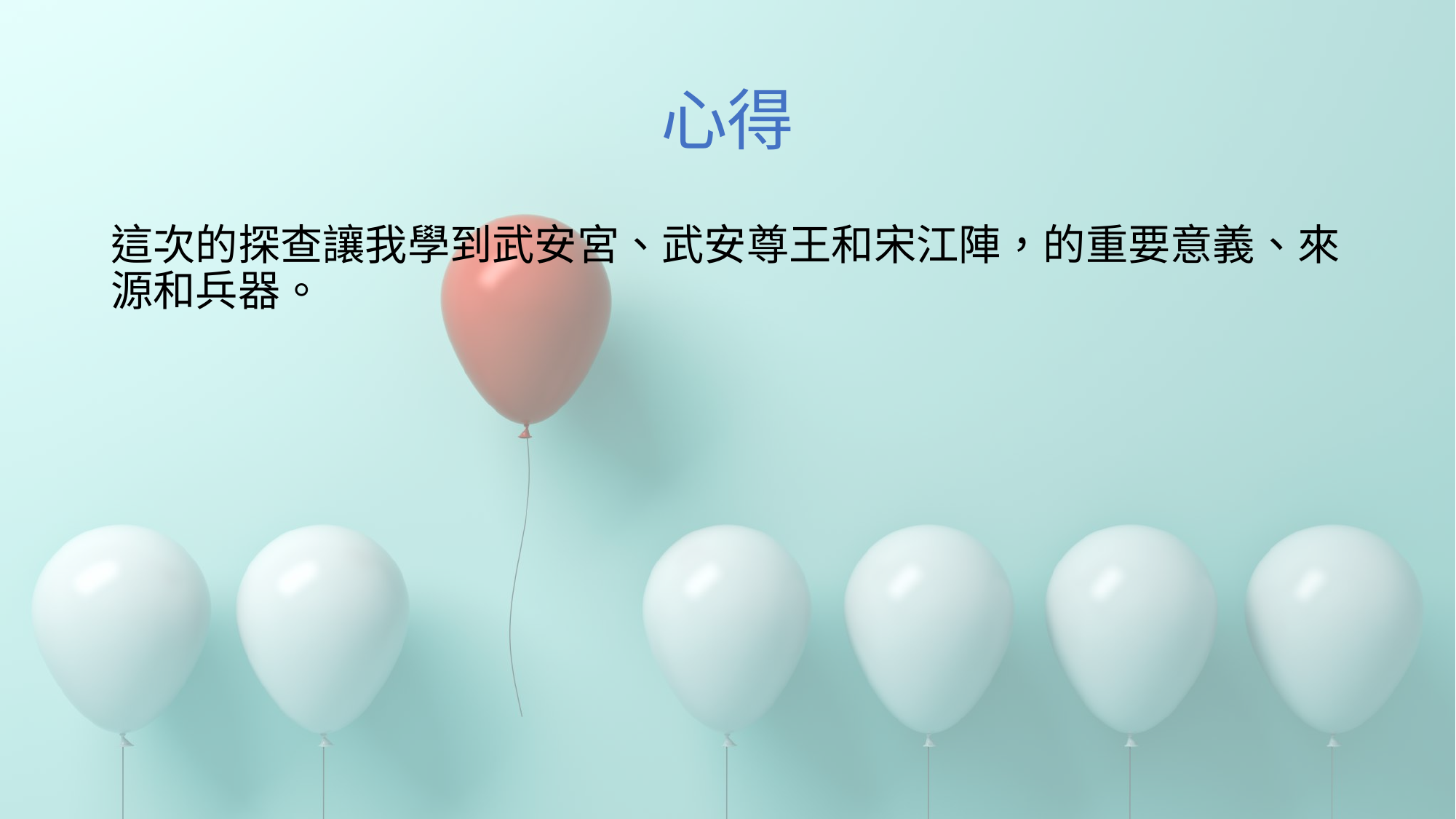

# 心得
這次的探查讓我學到武安宮、武安尊王和宋江陣，的重要意義、來源和兵器。